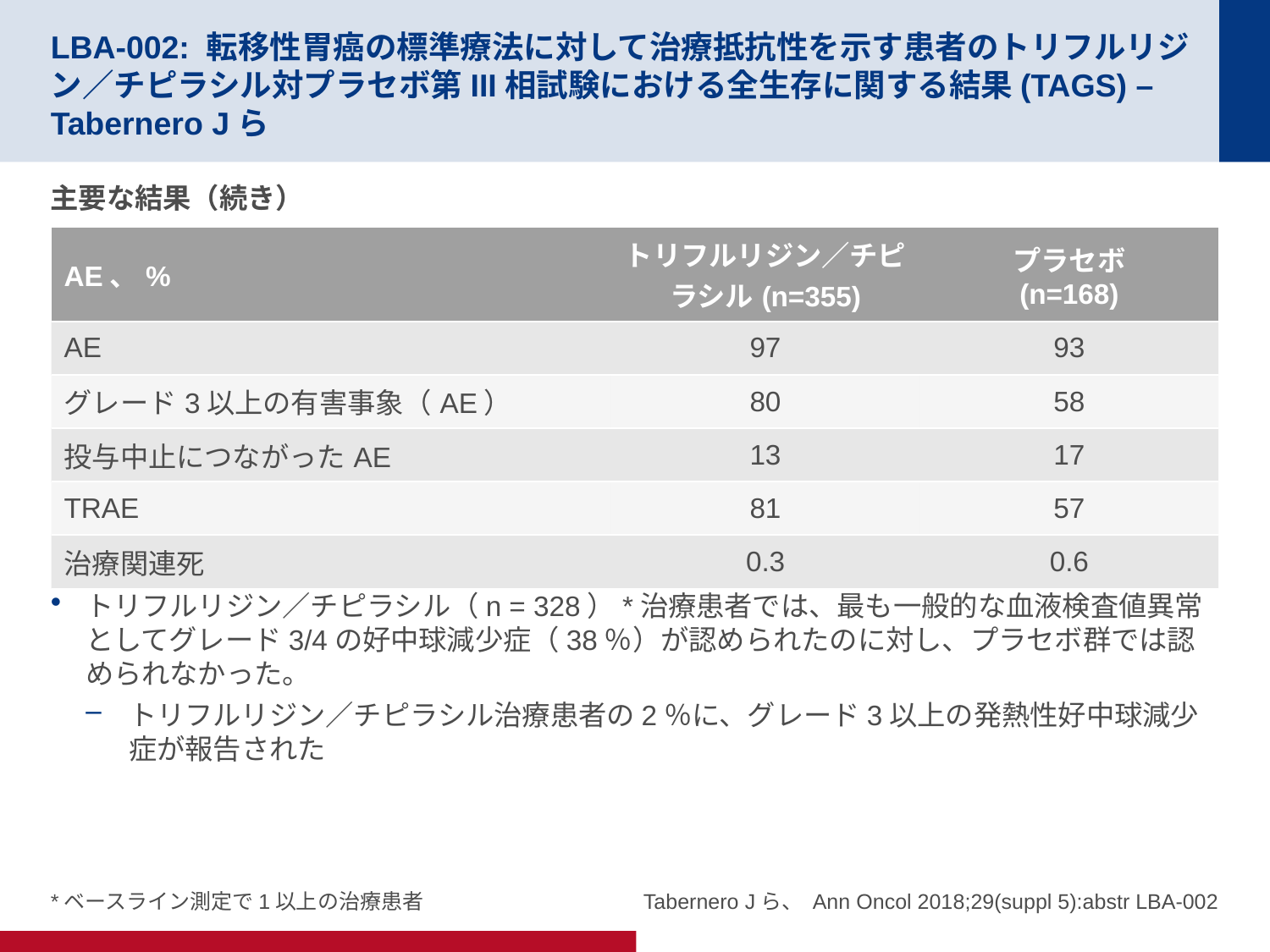

# LBA-002: 転移性胃癌の標準療法に対して治療抵抗性を示す患者のトリフルリジン／チピラシル対プラセボ第III相試験における全生存に関する結果(TAGS) – Tabernero Jら
主要な結果（続き）

トリフルリジン／チピラシル（n = 328）*治療患者では、最も一般的な血液検査値異常としてグレード3/4の好中球減少症（38％）が認められたのに対し、プラセボ群では認められなかった。
トリフルリジン／チピラシル治療患者の2％に、グレード3以上の発熱性好中球減少症が報告された

| AE、% | トリフルリジン／チピラシル(n=355) | プラセボ (n=168) |
| --- | --- | --- |
| AE | 97 | 93 |
| グレード3以上の有害事象（AE） | 80 | 58 |
| 投与中止につながったAE | 13 | 17 |
| TRAE | 81 | 57 |
| 治療関連死 | 0.3 | 0.6 |
*ベースライン測定で1以上の治療患者
Tabernero Jら、 Ann Oncol 2018;29(suppl 5):abstr LBA-002